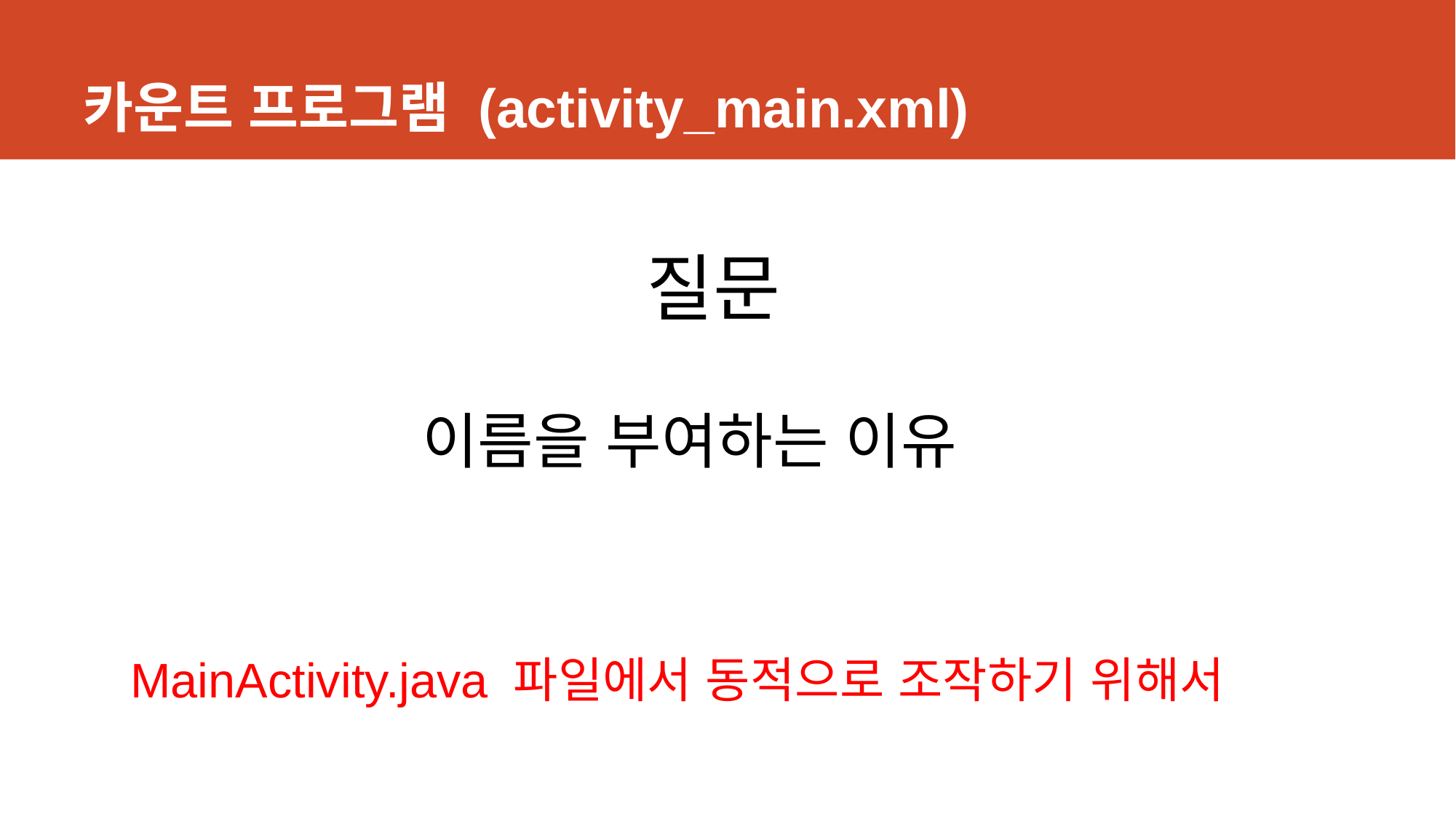

# 카운트 프로그램 (activity_main.xml)
질문

이름을 부여하는 이유
MainActivity.java 파일에서 동적으로 조작하기 위해서